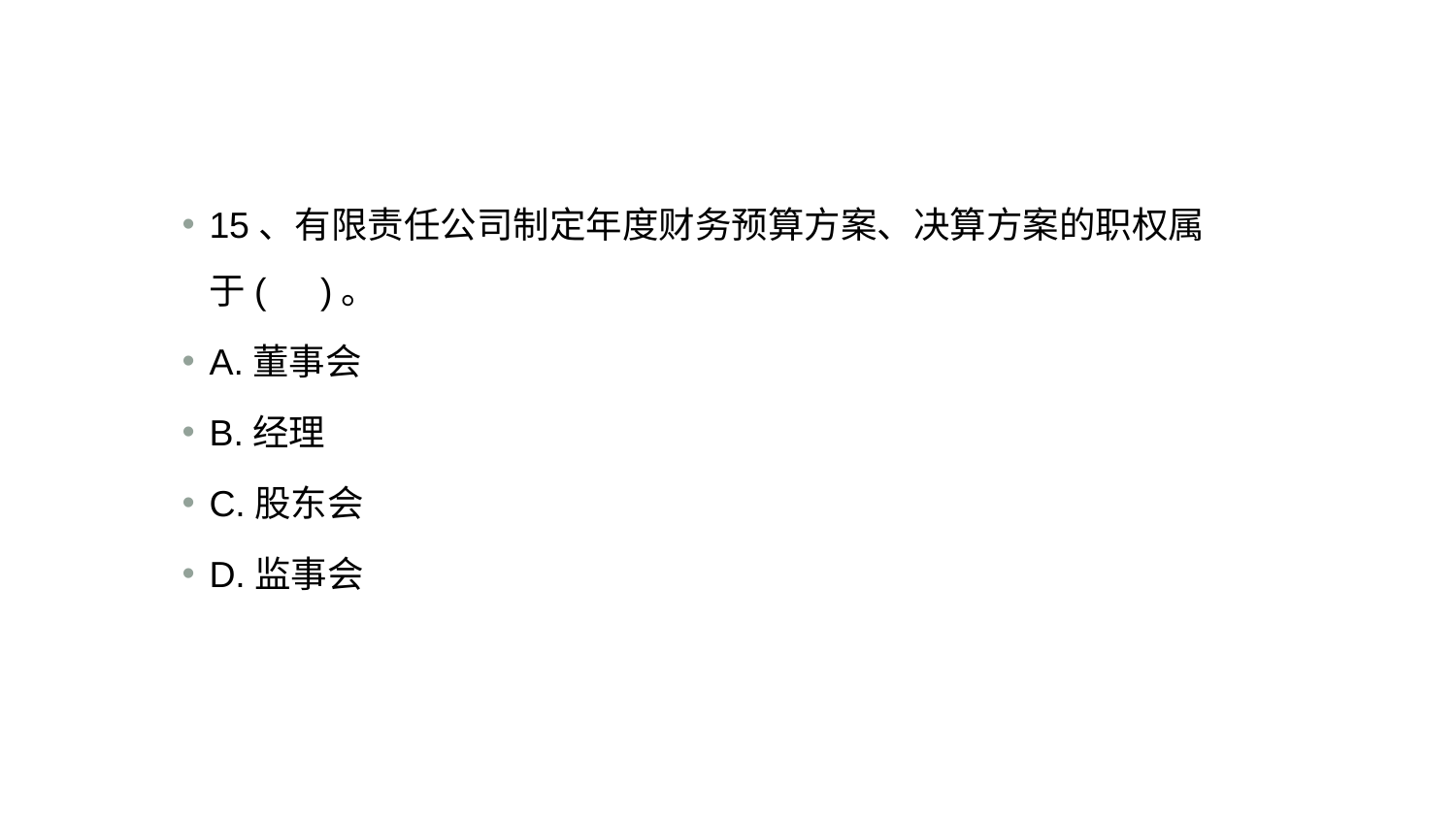

#
15、有限责任公司制定年度财务预算方案、决算方案的职权属于(　)。
A.董事会
B.经理
C.股东会
D.监事会